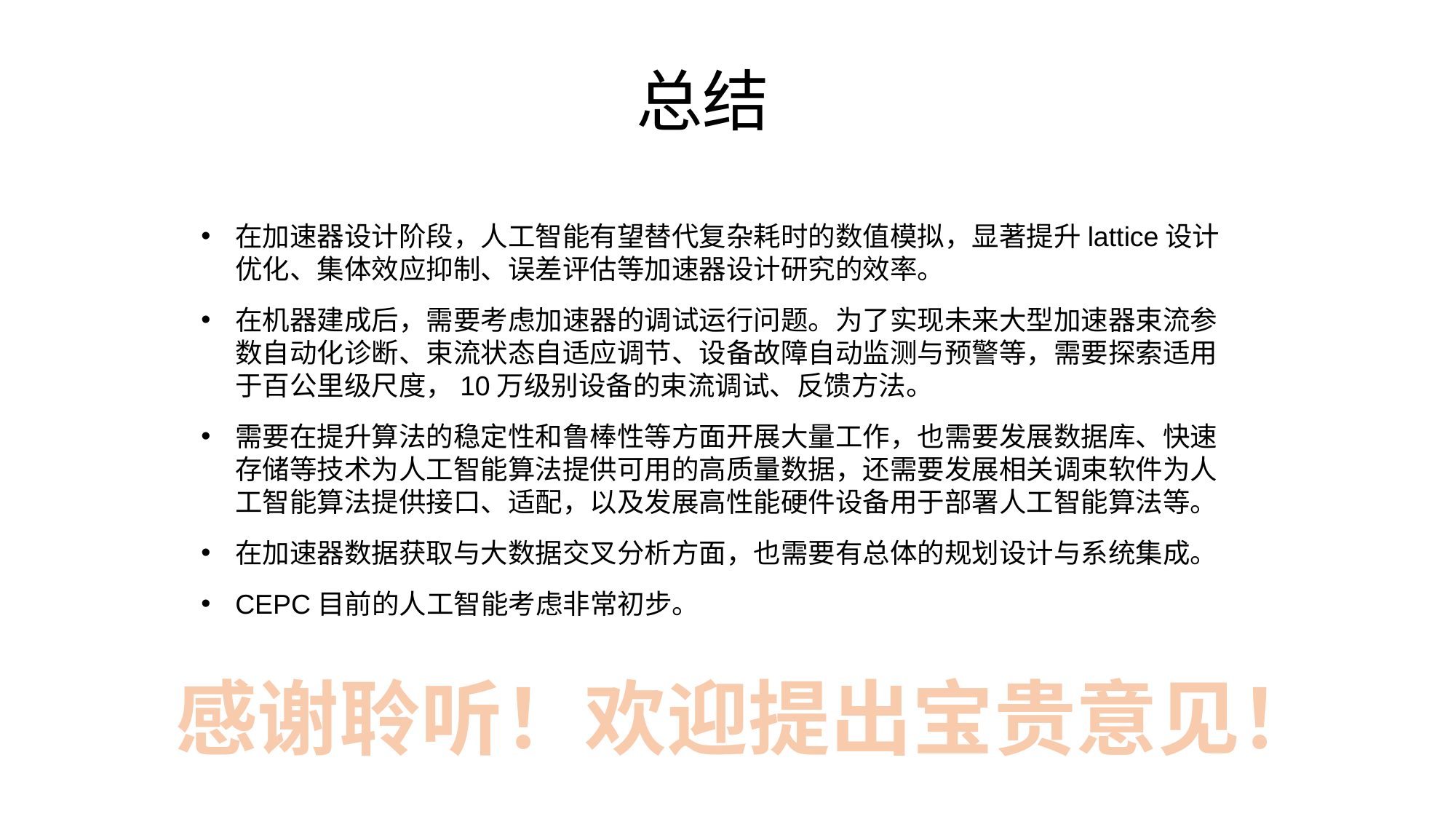

# 总结
在加速器设计阶段，人工智能有望替代复杂耗时的数值模拟，显著提升lattice设计优化、集体效应抑制、误差评估等加速器设计研究的效率。
在机器建成后，需要考虑加速器的调试运行问题。为了实现未来大型加速器束流参数自动化诊断、束流状态自适应调节、设备故障自动监测与预警等，需要探索适用于百公里级尺度，10万级别设备的束流调试、反馈方法。
需要在提升算法的稳定性和鲁棒性等方面开展大量工作，也需要发展数据库、快速存储等技术为人工智能算法提供可用的高质量数据，还需要发展相关调束软件为人工智能算法提供接口、适配，以及发展高性能硬件设备用于部署人工智能算法等。
在加速器数据获取与大数据交叉分析方面，也需要有总体的规划设计与系统集成。
CEPC目前的人工智能考虑非常初步。
感谢聆听！欢迎提出宝贵意见！